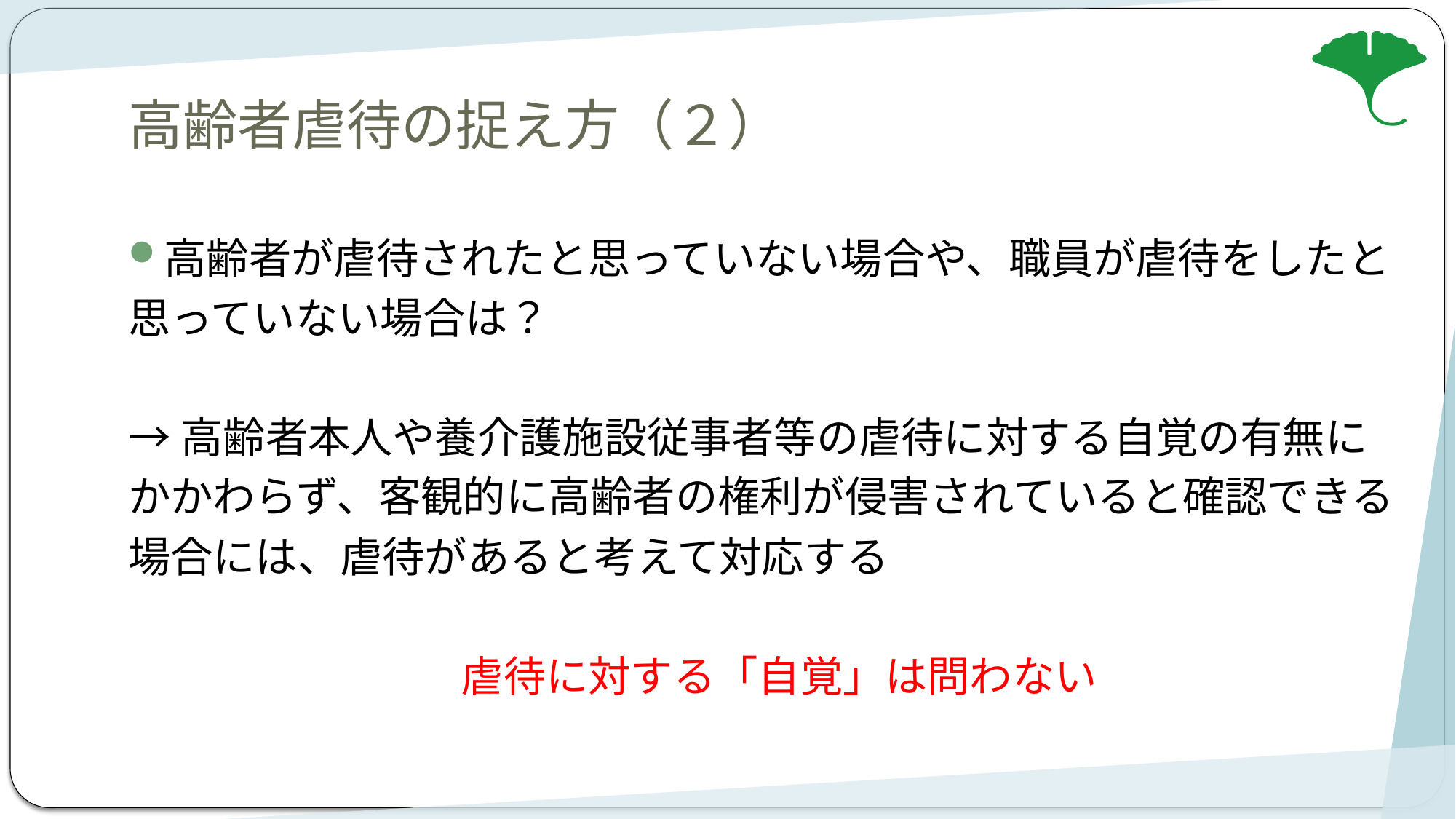

# 高齢者虐待の捉え方（２）

高齢者が虐待されたと思っていない場合や、職員が虐待をしたと
思っていない場合は？

→高齢者本人や養介護施設従事者等の虐待に対する自覚の有無に
かかわらず、客観的に高齢者の権利が侵害されていると確認できる
場合には、虐待があると考えて対応する

虐待に対する「自覚」は問わない